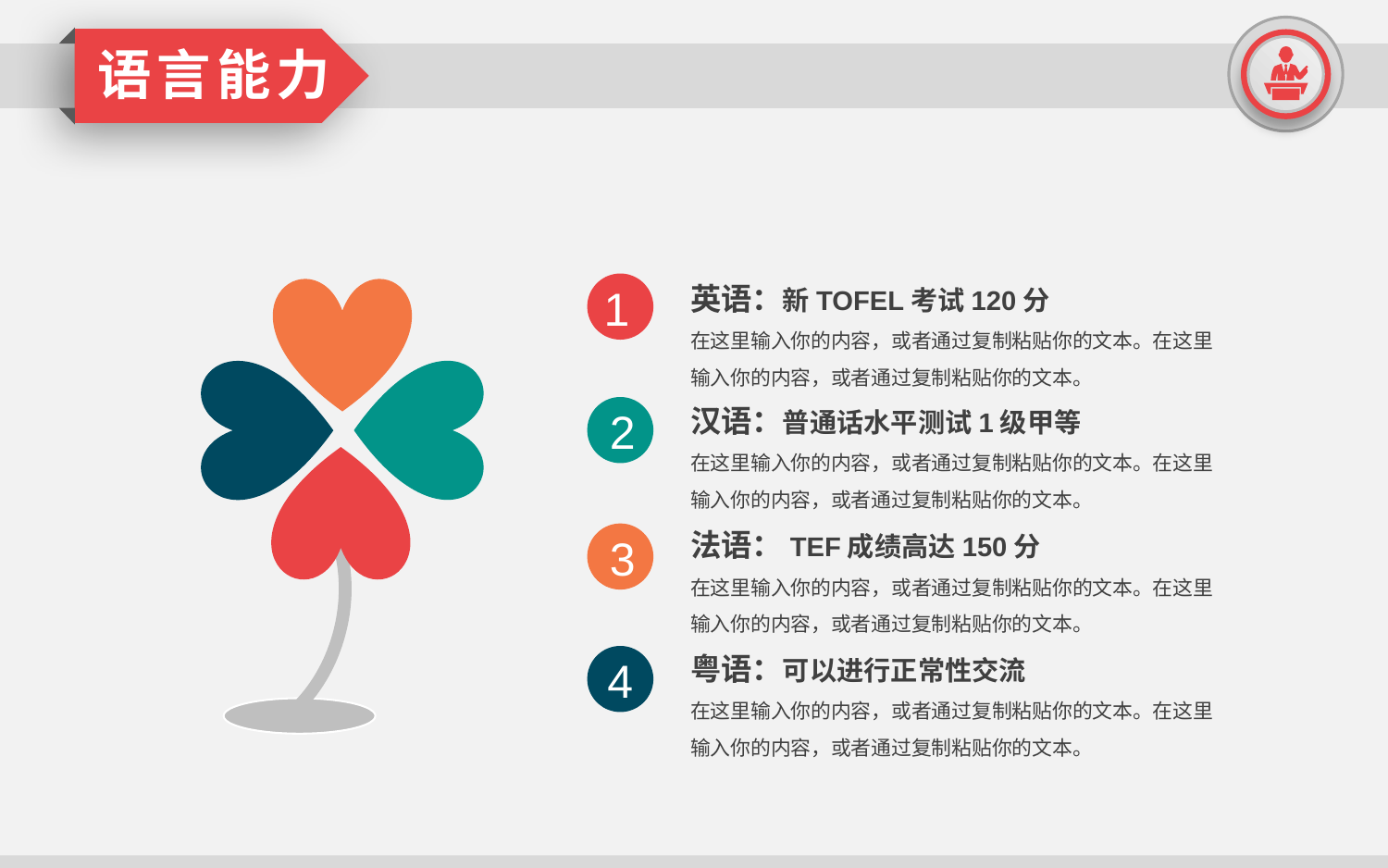

延时
语言能力
英语：新TOFEL考试120分
在这里输入你的内容，或者通过复制粘贴你的文本。在这里输入你的内容，或者通过复制粘贴你的文本。
1

汉语：普通话水平测试1级甲等
在这里输入你的内容，或者通过复制粘贴你的文本。在这里输入你的内容，或者通过复制粘贴你的文本。
2

法语：TEF成绩高达150分
在这里输入你的内容，或者通过复制粘贴你的文本。在这里输入你的内容，或者通过复制粘贴你的文本。
3

粤语：可以进行正常性交流
在这里输入你的内容，或者通过复制粘贴你的文本。在这里输入你的内容，或者通过复制粘贴你的文本。
4